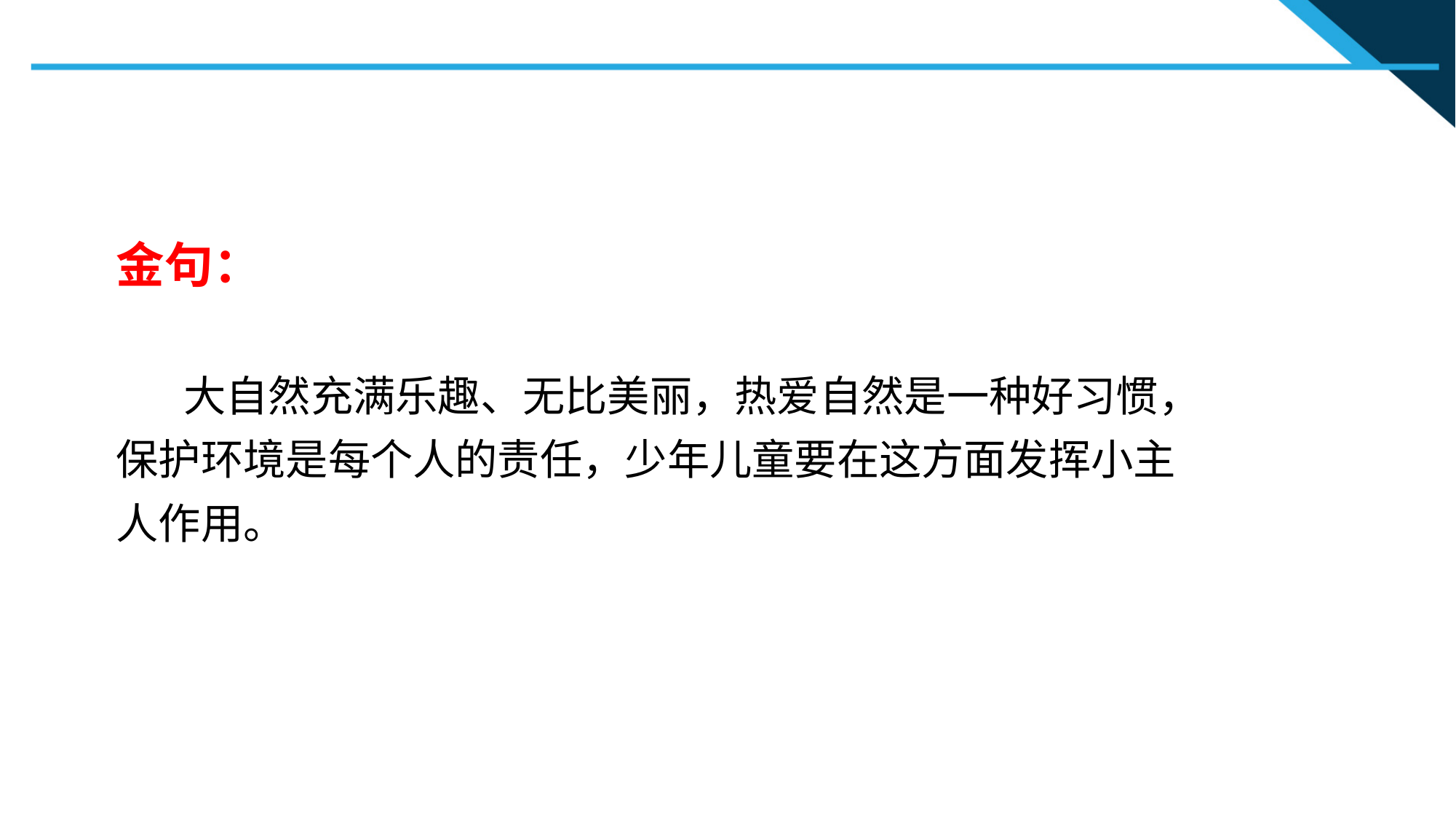

金句：

      大自然充满乐趣、无比美丽，热爱自然是一种好习惯，
保护环境是每个人的责任，少年儿童要在这方面发挥小主
人作用。